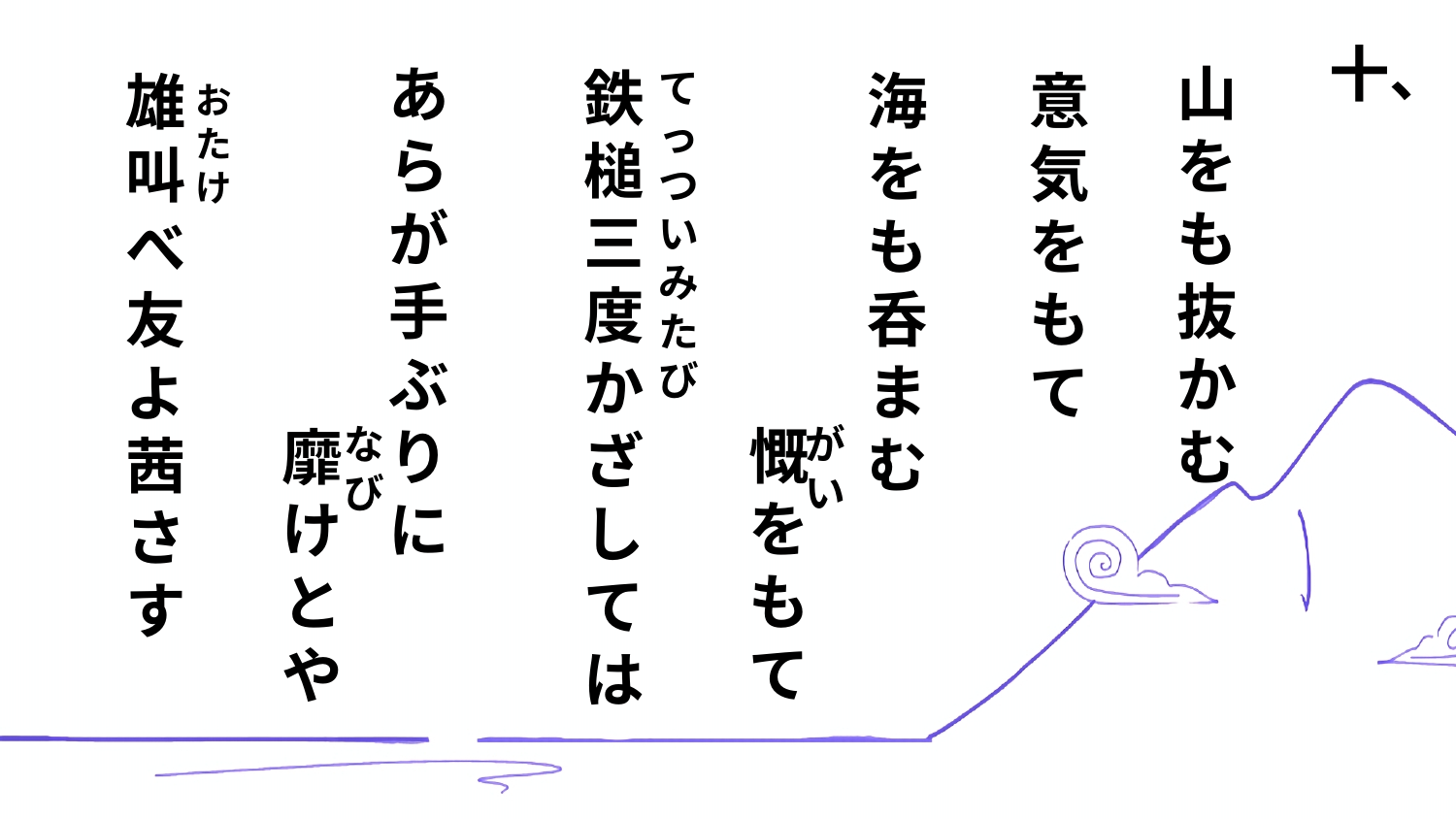

十、
あらが手ぶりに
山をも抜かむ

鉄槌三度
かざしては
海をも呑まむ

意気をもて
てっついみたび
雄叫べ友よ茜さす
おたけ
慨をもて

靡けとや
なび
がい